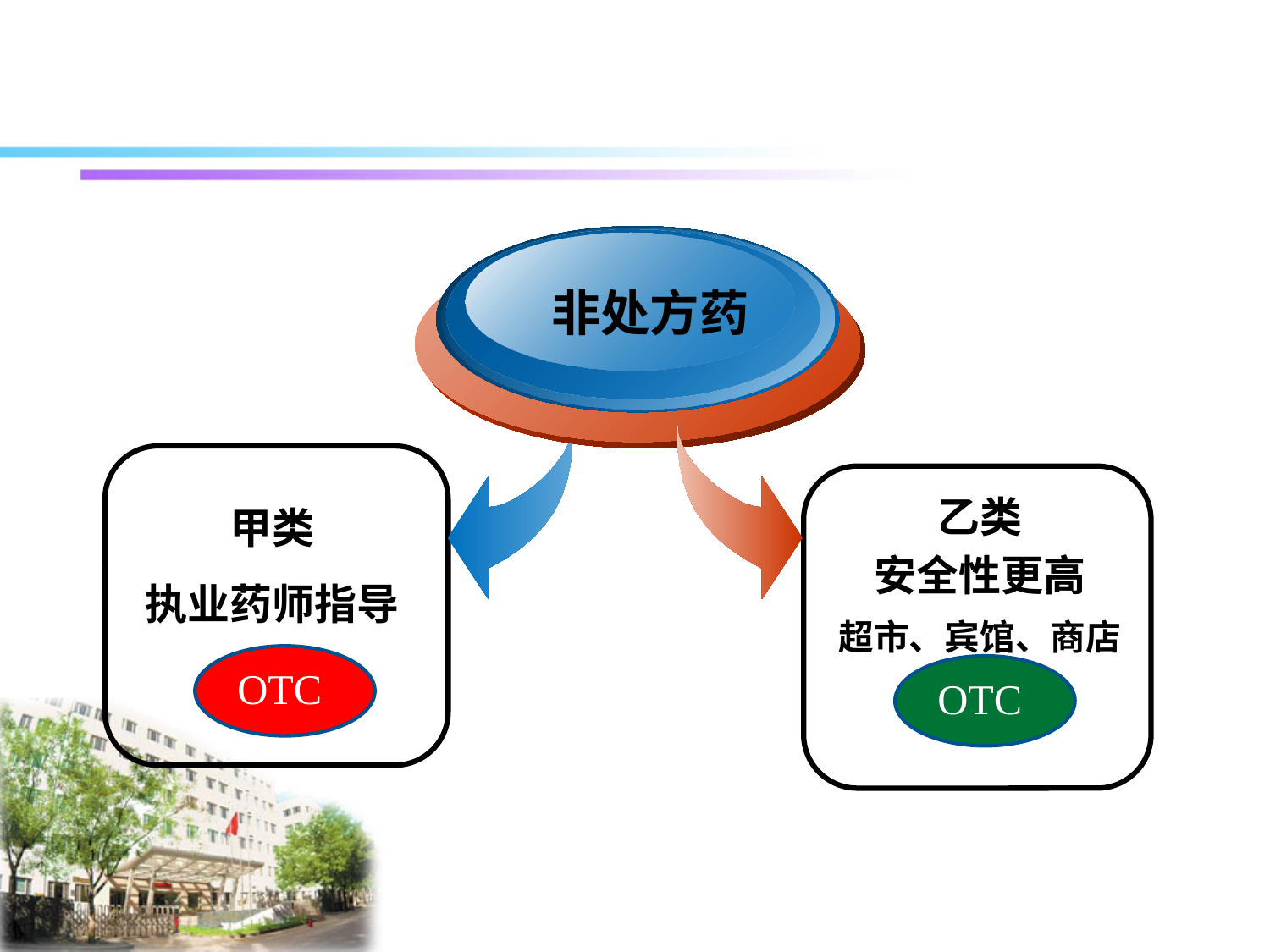

非处方药

甲类
执业药师指导

乙类
安全性更高
超市、宾馆、商店

OTC

OTC